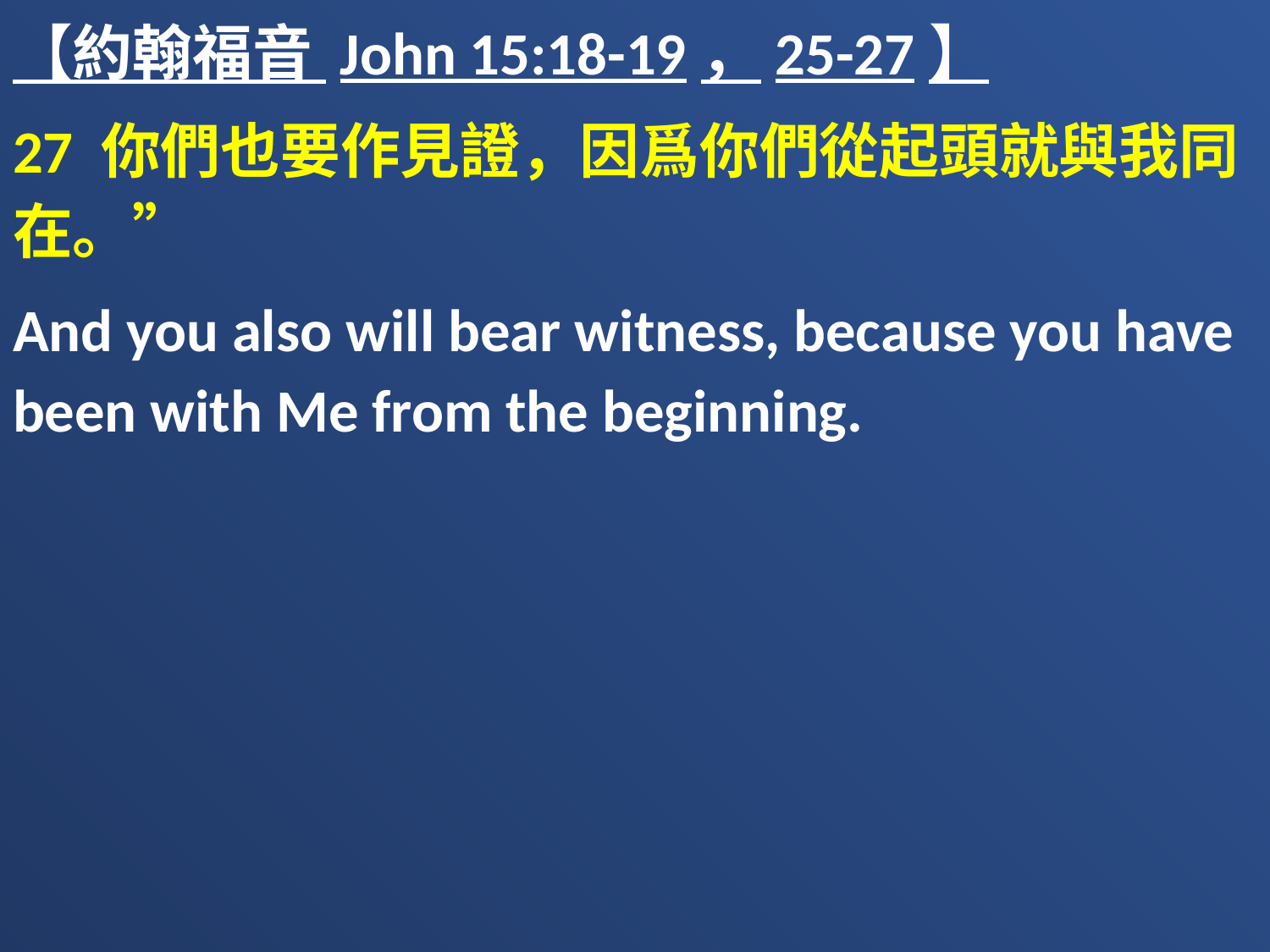

【約翰福音 John 15:18-19，25-27】
27 你們也要作見證，因爲你們從起頭就與我同在。”
And you also will bear witness, because you have been with Me from the beginning.